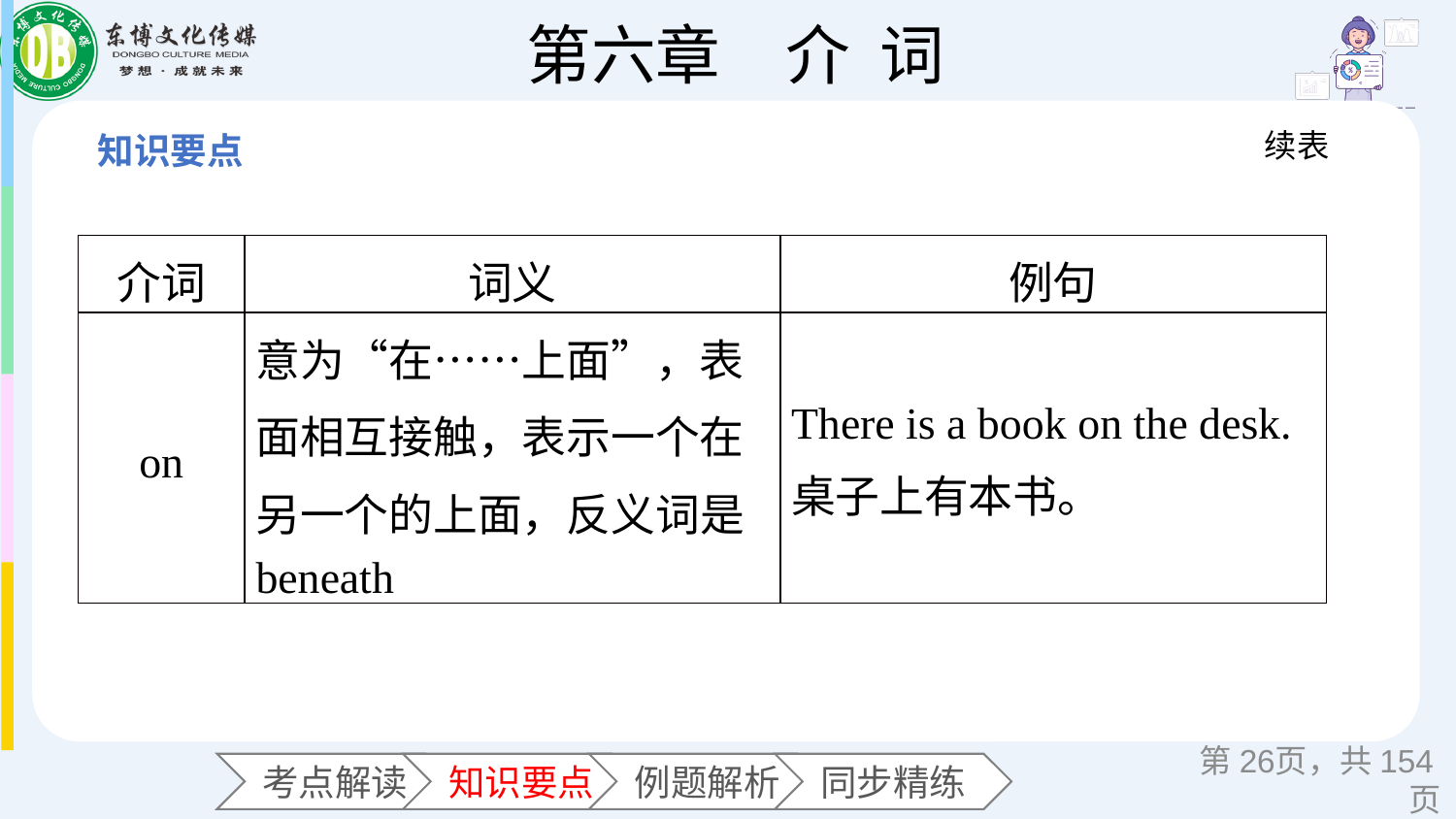

续表
| 介词 | 词义 | 例句 |
| --- | --- | --- |
| on | 意为“在……上面”，表面相互接触，表示一个在另一个的上面，反义词是beneath | There is a book on the desk. 桌子上有本书。 |
第26页，共154页